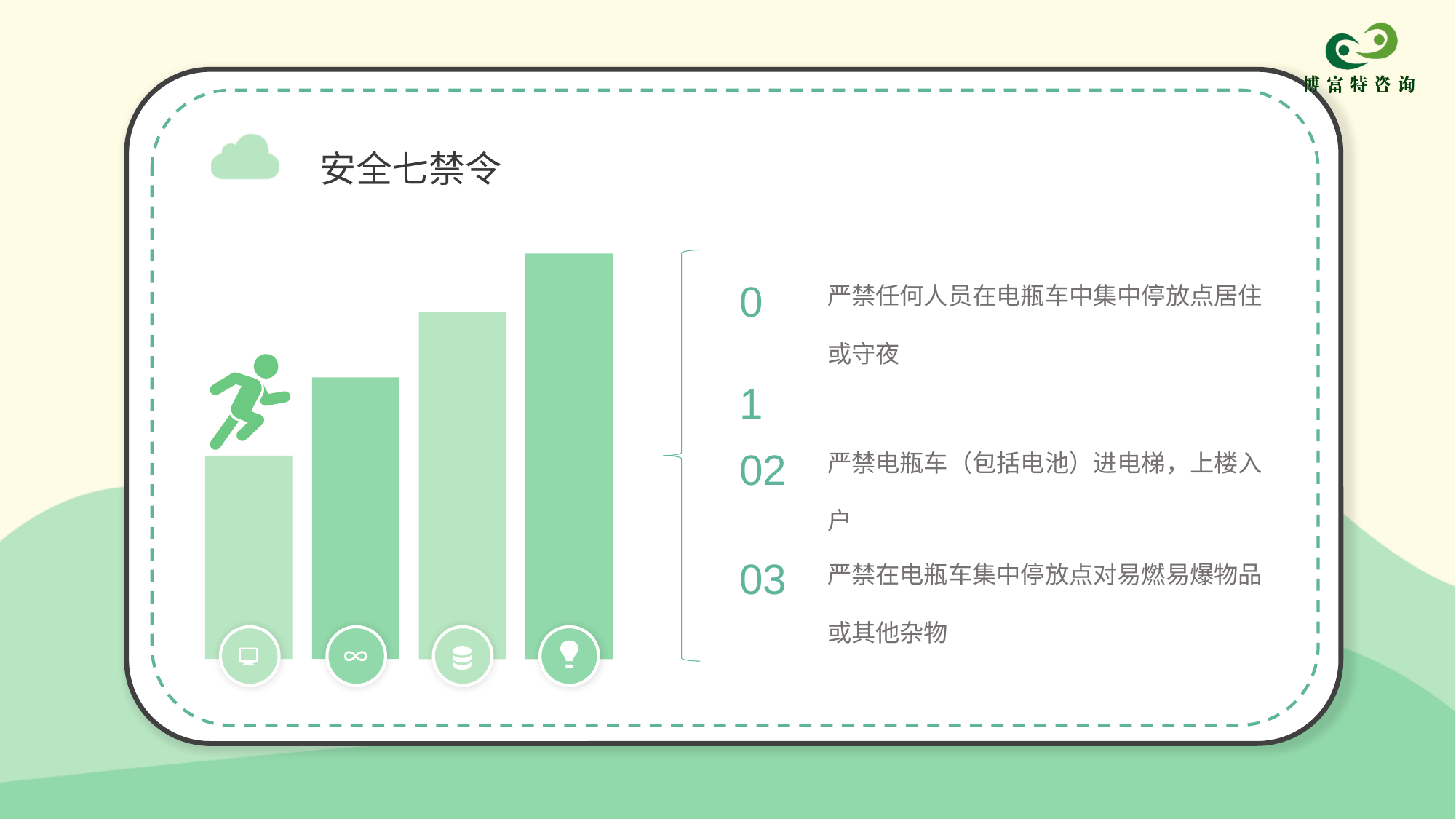

安全七禁令
01
严禁任何人员在电瓶车中集中停放点居住或守夜

02
严禁电瓶车（包括电池）进电梯，上楼入户
03
严禁在电瓶车集中停放点对易燃易爆物品或其他杂物